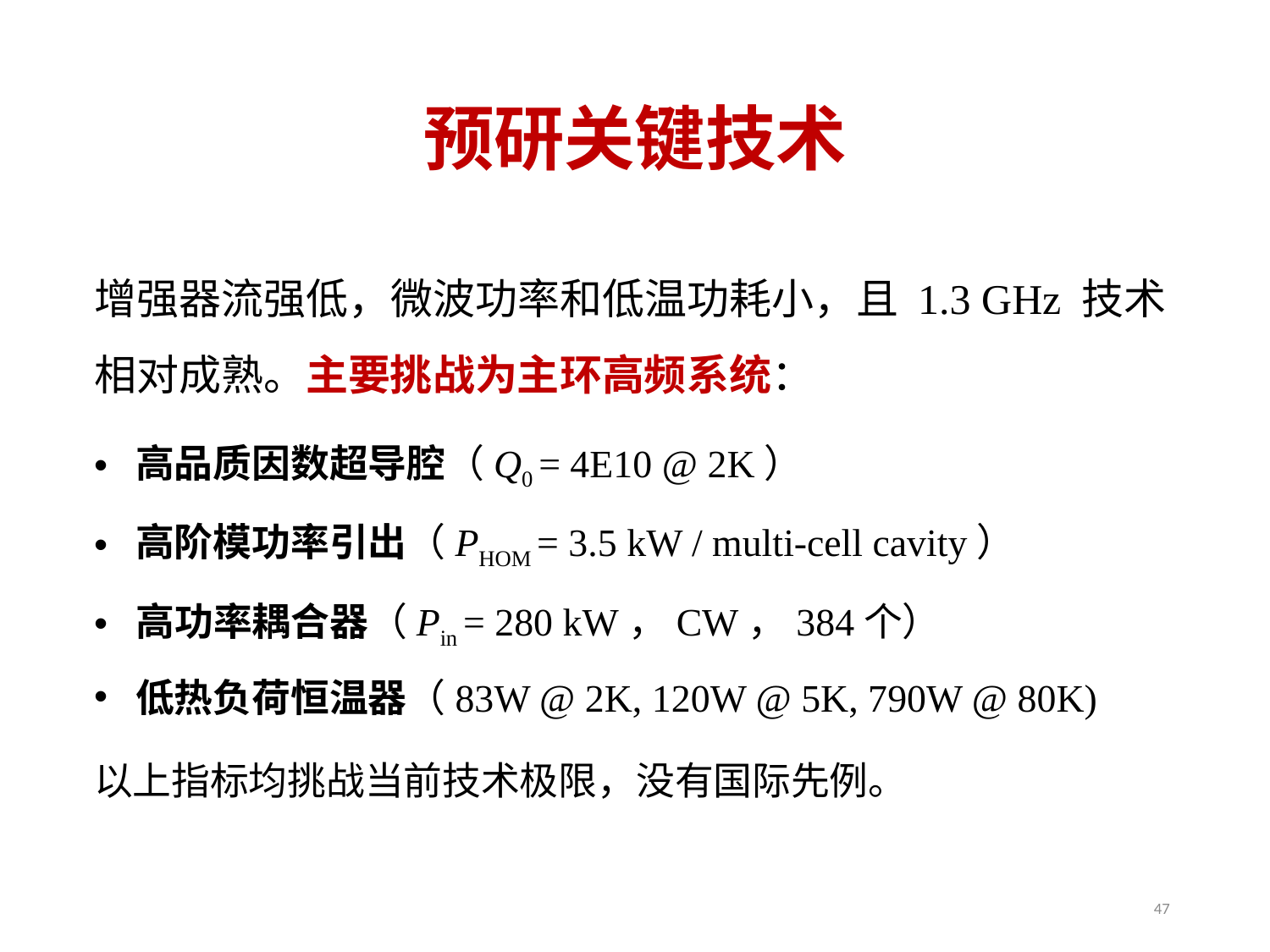

# 预研关键技术
增强器流强低，微波功率和低温功耗小，且 1.3 GHz 技术相对成熟。主要挑战为主环高频系统：
 高品质因数超导腔（Q0 = 4E10 @ 2K）
 高阶模功率引出（PHOM = 3.5 kW / multi-cell cavity）
 高功率耦合器（Pin = 280 kW，CW，384个）
 低热负荷恒温器（83W @ 2K, 120W @ 5K, 790W @ 80K)
以上指标均挑战当前技术极限，没有国际先例。
47